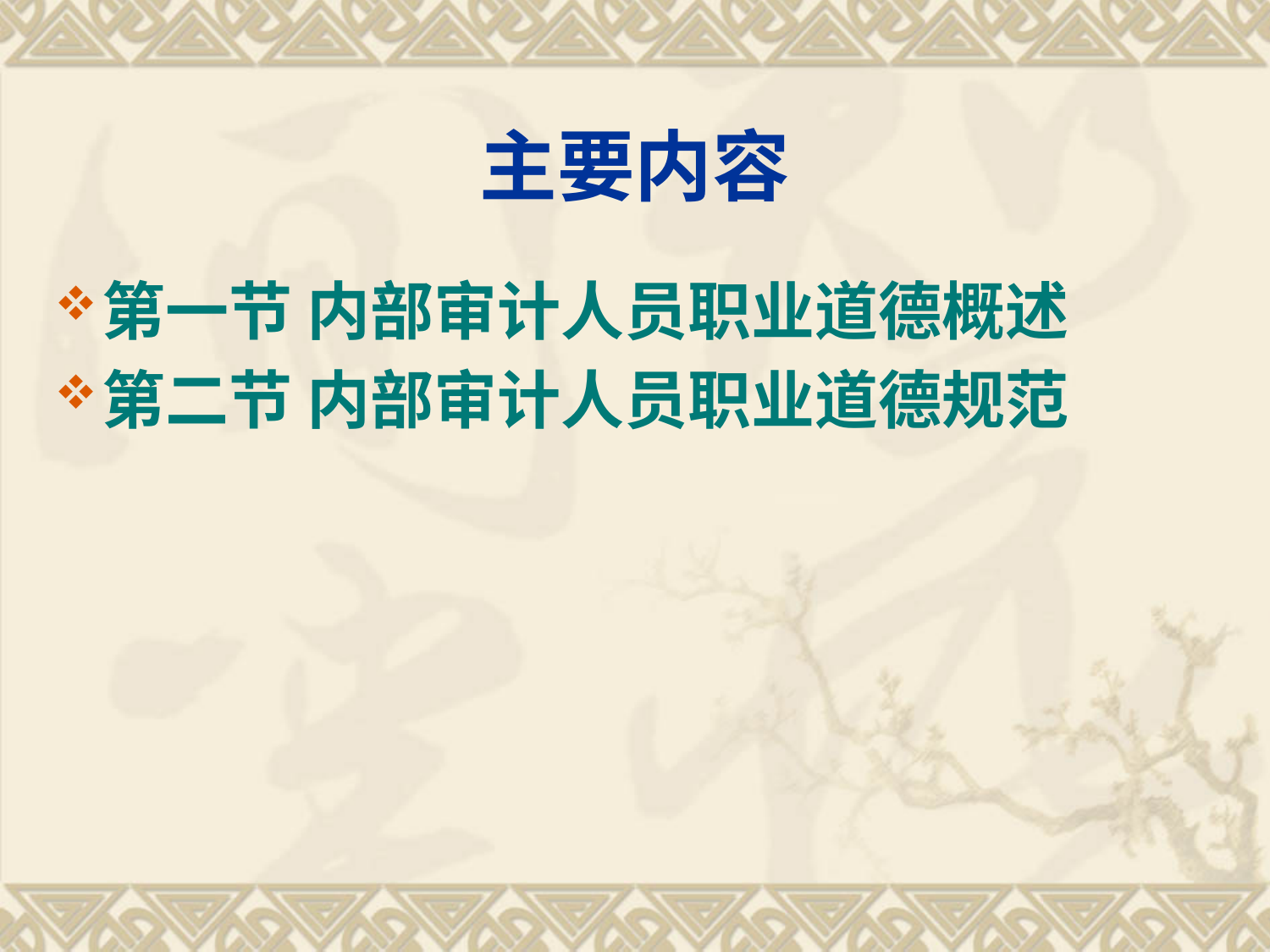

# 主要内容
第一节 内部审计人员职业道德概述
第二节 内部审计人员职业道德规范